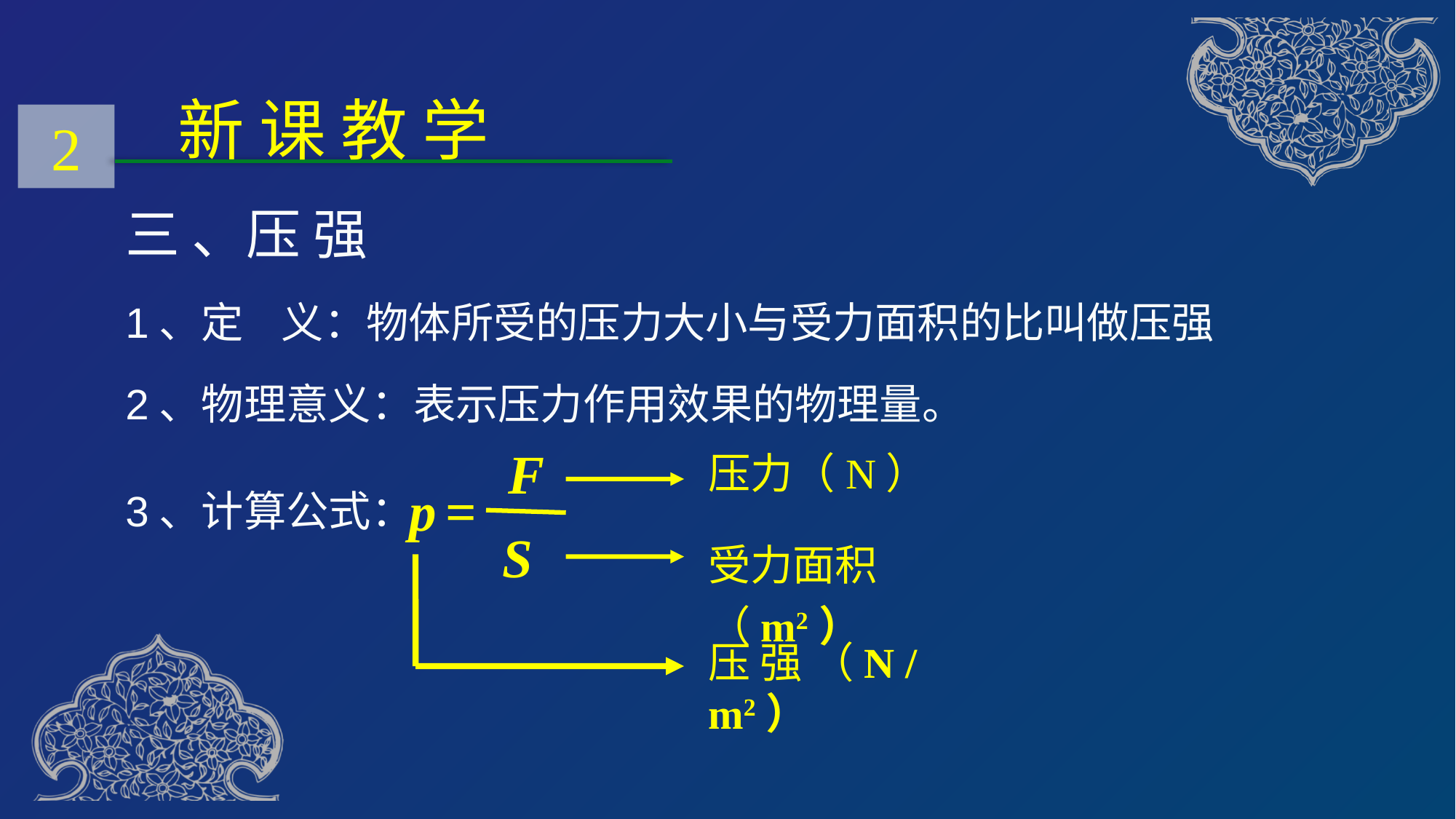

新 课 教 学

2
三 、压 强
1、定    义：物体所受的压力大小与受力面积的比叫做压强
2、物理意义：表示压力作用效果的物理量。
F
p =

S
压力（N）

3、计算公式：
受力面积（m2）

压 强 （N / m2）